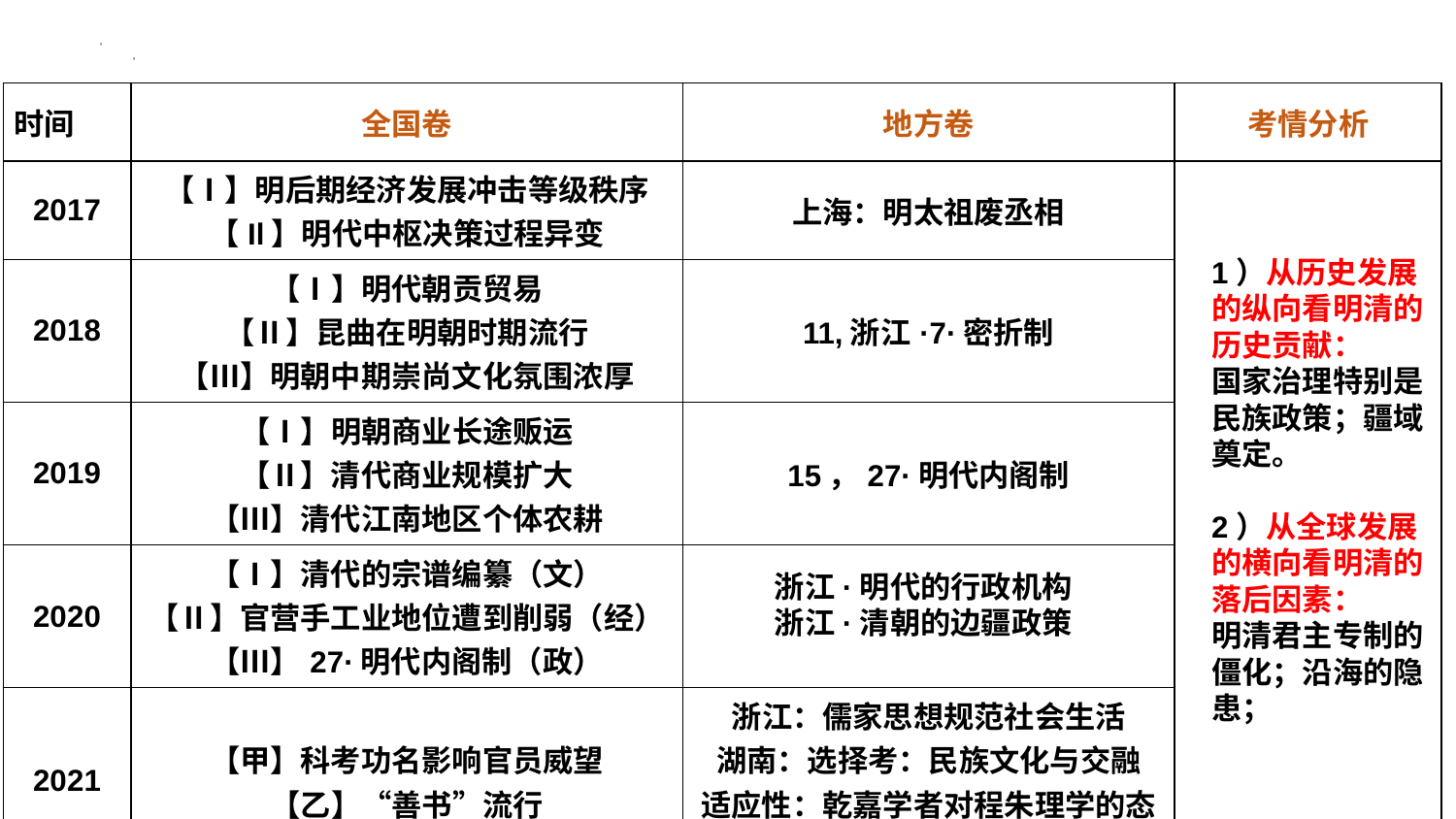

| 时间 | 全国卷 | 地方卷 | 考情分析 |
| --- | --- | --- | --- |
| 2017 | 【Ⅰ】明后期经济发展冲击等级秩序 【Il】明代中枢决策过程异变 | 上海：明太祖废丞相 |  |
| 2018 | 【Ⅰ】明代朝贡贸易 【Ⅱ】昆曲在明朝时期流行 【Ⅲ】明朝中期崇尚文化氛围浓厚 | 11,浙江·7·密折制 |  |
| 2019 | 【Ⅰ】明朝商业长途贩运 【Ⅱ】清代商业规模扩大 【Ⅲ】清代江南地区个体农耕 | 15，27·明代内阁制 |  |
| 2020 | 【Ⅰ】清代的宗谱编纂（文） 【Ⅱ】官营手工业地位遭到削弱（经） 【Ⅲ】27·明代内阁制（政） |  |  |
| 2021 | 【甲】科考功名影响官员威望 【乙】“善书”流行 | 浙江：儒家思想规范社会生活 湖南：选择考：民族文化与交融 适应性：乾嘉学者对程朱理学的态度 |  |
1）从历史发展的纵向看明清的历史贡献：
国家治理特别是民族政策；疆域奠定。

2）从全球发展的横向看明清的落后因素：
明清君主专制的僵化；沿海的隐患；
浙江·明代的行政机构
浙江·清朝的边疆政策